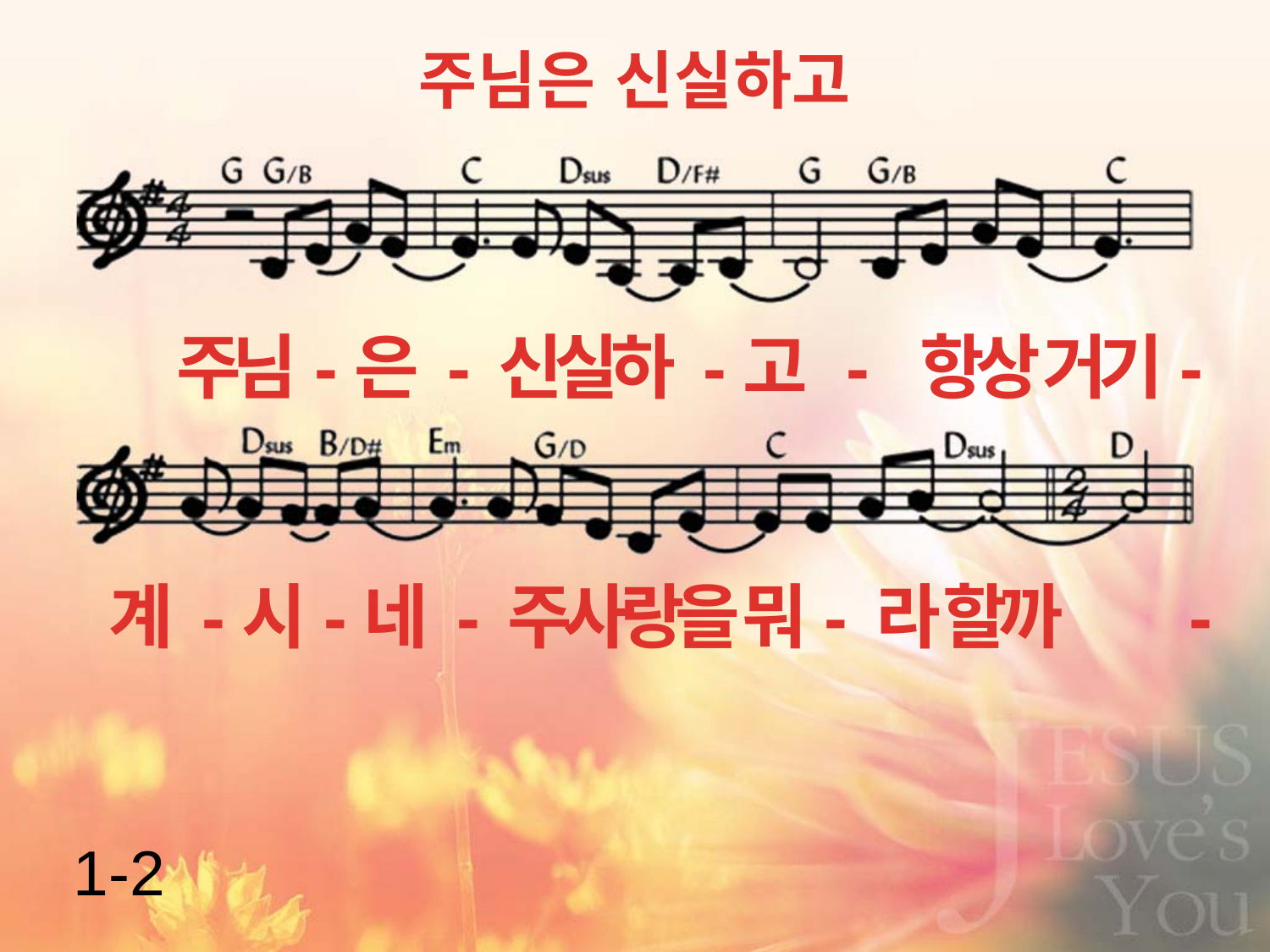

주님은 신실하고
주님-은 - 신실하 -고  -   항상 거기-
계 -시-네 - 주사랑을 뭐- 라 할까          -
1-2